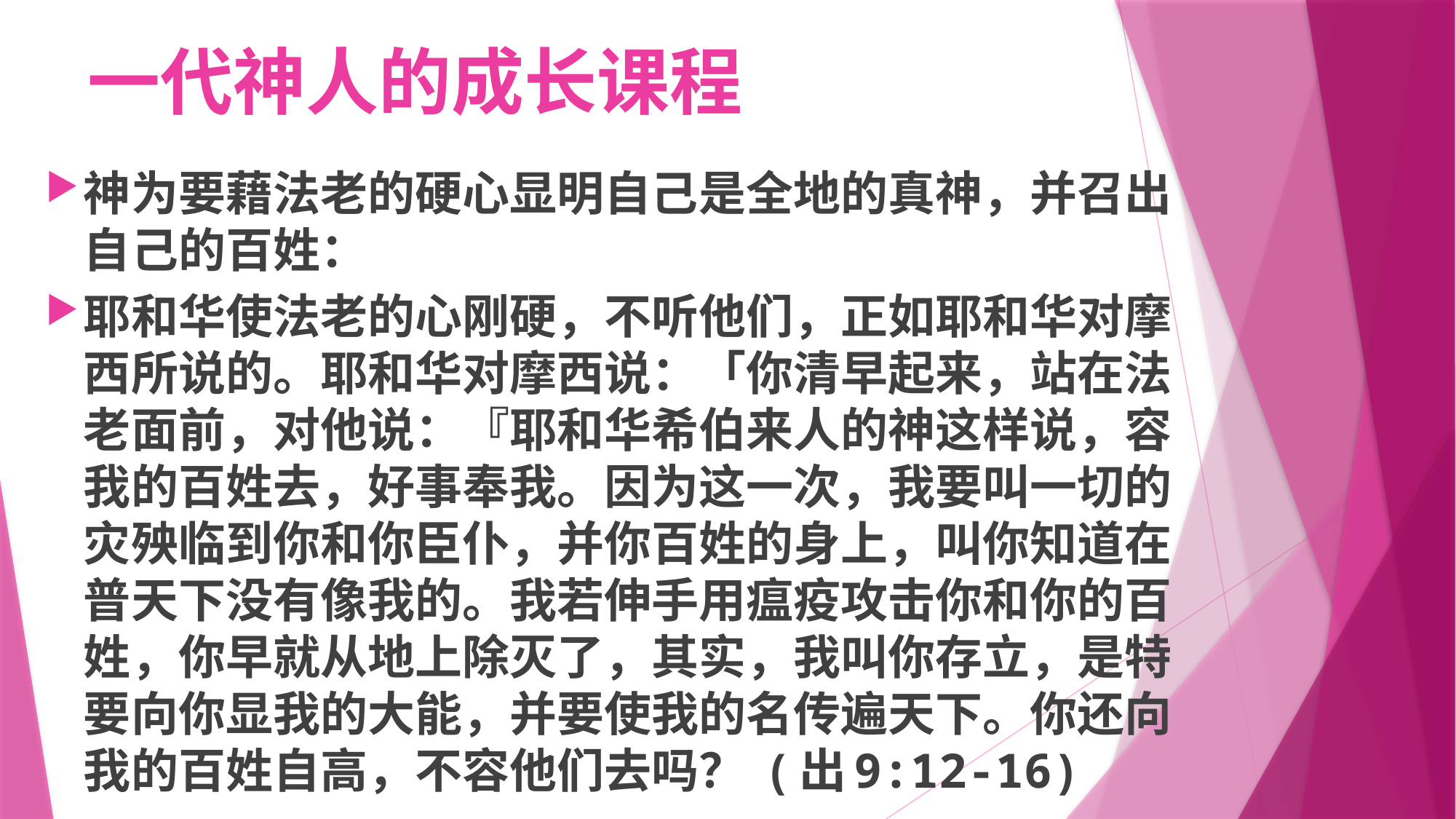

# 一代神人的成长课程
神为要藉法老的硬心显明自己是全地的真神，并召出自己的百姓：
耶和华使法老的心刚硬，不听他们，正如耶和华对摩西所说的。耶和华对摩西说：「你清早起来，站在法老面前，对他说：『耶和华希伯来人的神这样说，容我的百姓去，好事奉我。因为这一次，我要叫一切的灾殃临到你和你臣仆，并你百姓的身上，叫你知道在普天下没有像我的。我若伸手用瘟疫攻击你和你的百姓，你早就从地上除灭了，其实，我叫你存立，是特要向你显我的大能，并要使我的名传遍天下。你还向我的百姓自高，不容他们去吗？ (出9:12-16)